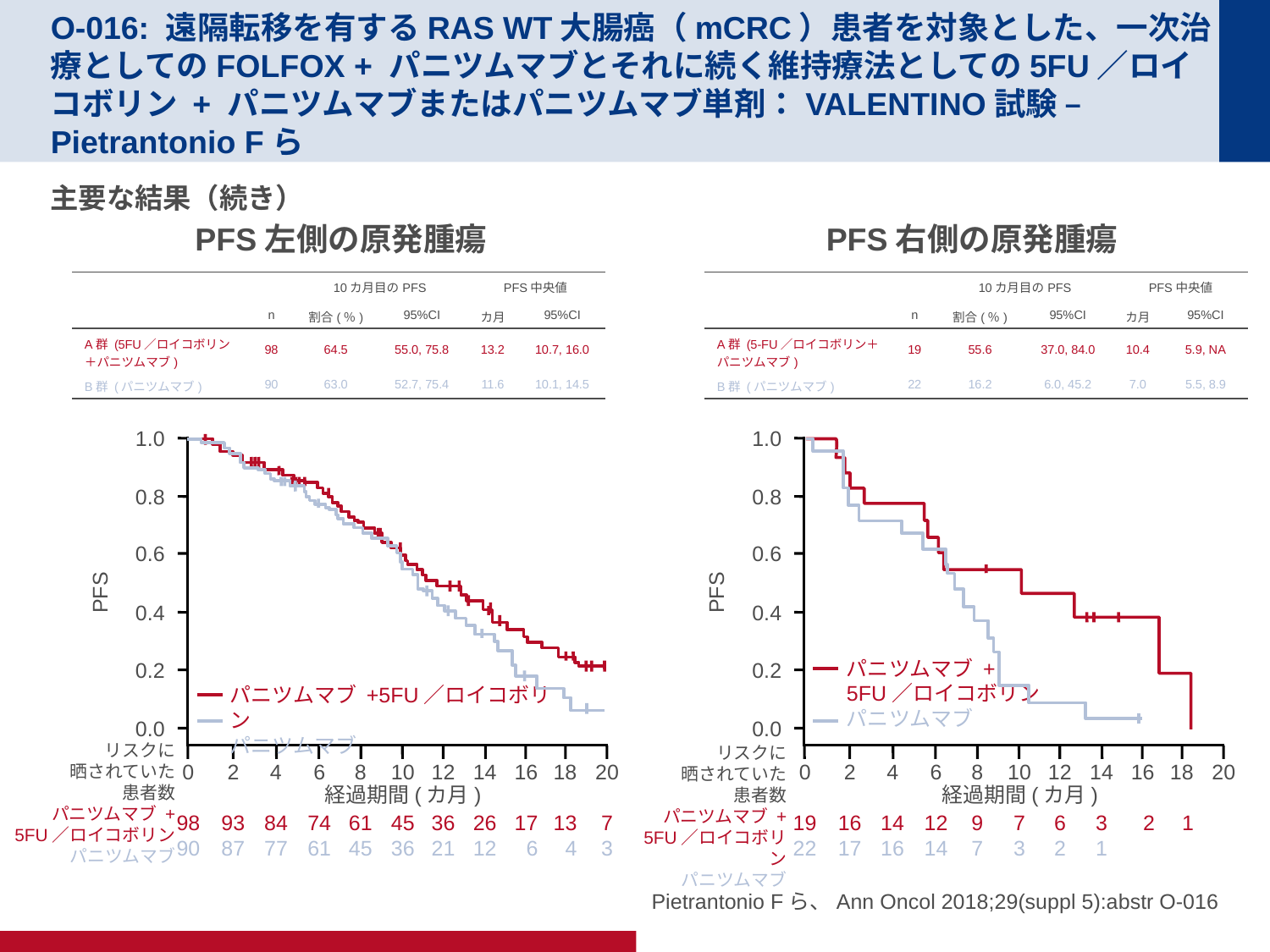

# O-016: 遠隔転移を有するRAS WT大腸癌（mCRC）患者を対象とした、一次治療としてのFOLFOX + パニツムマブとそれに続く維持療法としての5FU／ロイコボリン + パニツムマブまたはパニツムマブ単剤：VALENTINO試験 – Pietrantonio Fら
主要な結果（続き）
PFS左側の原発腫瘍
PFS右側の原発腫瘍
|  |  | 10カ月目のPFS |  | PFS中央値 |  |
| --- | --- | --- | --- | --- | --- |
|  | n | 割合(％) | 95%CI | カ月 | 95%CI |
| A群 (5FU／ロイコボリン＋パニツムマブ) | 98 | 64.5 | 55.0, 75.8 | 13.2 | 10.7, 16.0 |
| B群 (パニツムマブ) | 90 | 63.0 | 52.7, 75.4 | 11.6 | 10.1, 14.5 |
|  |  | 10カ月目のPFS |  | PFS中央値 |  |
| --- | --- | --- | --- | --- | --- |
|  | n | 割合(％) | 95%CI | カ月 | 95%CI |
| A群 (5-FU／ロイコボリン＋パニツムマブ) | 19 | 55.6 | 37.0, 84.0 | 10.4 | 5.9, NA |
| B群 (パニツムマブ) | 22 | 16.2 | 6.0, 45.2 | 7.0 | 5.5, 8.9 |
1.0
1.0

0.8
0.8

0.6
0.6

PFS
PFS
0.4
0.4

パニツムマブ +
5FU／ロイコボリン
パニツムマブ
0.2
0.2

パニツムマブ +5FU／ロイコボリン
パニツムマブ
0.0
0.0

リスクに
晒されていた
患者数
パニツムマブ +
5FU／ロイコボリン
パニツムマブ
リスクに
晒されていた
患者数
パニツムマブ +
5FU／ロイコボリン
パニツムマブ

0

98
90

2

93
87

4

84
77

6

74
61

8

61
45

10

45
36

12

36
21

14

26
12

16

17
6

18

13
4

20

7
3

0

19
22

2

16
17

4

14
16

6

12
14

8

9
7

10

7
3

12

6
2

14

3
1

16

2

18

1

20

経過期間(カ月)
経過期間(カ月)
Pietrantonio Fら、Ann Oncol 2018;29(suppl 5):abstr O-016